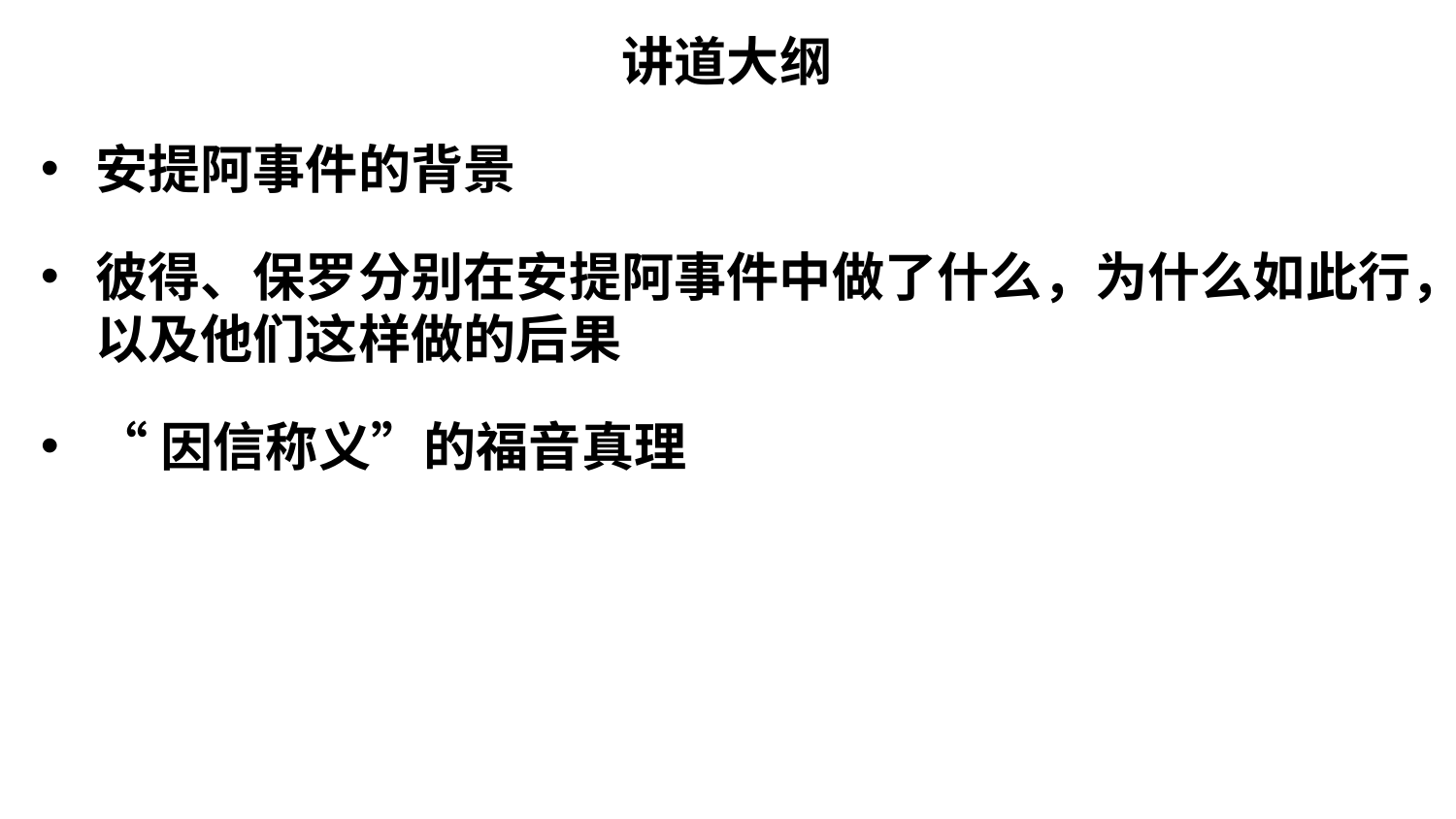

讲道大纲

安提阿事件的背景

彼得、保罗分别在安提阿事件中做了什么，为什么如此行，以及他们这样做的后果

“因信称义”的福音真理